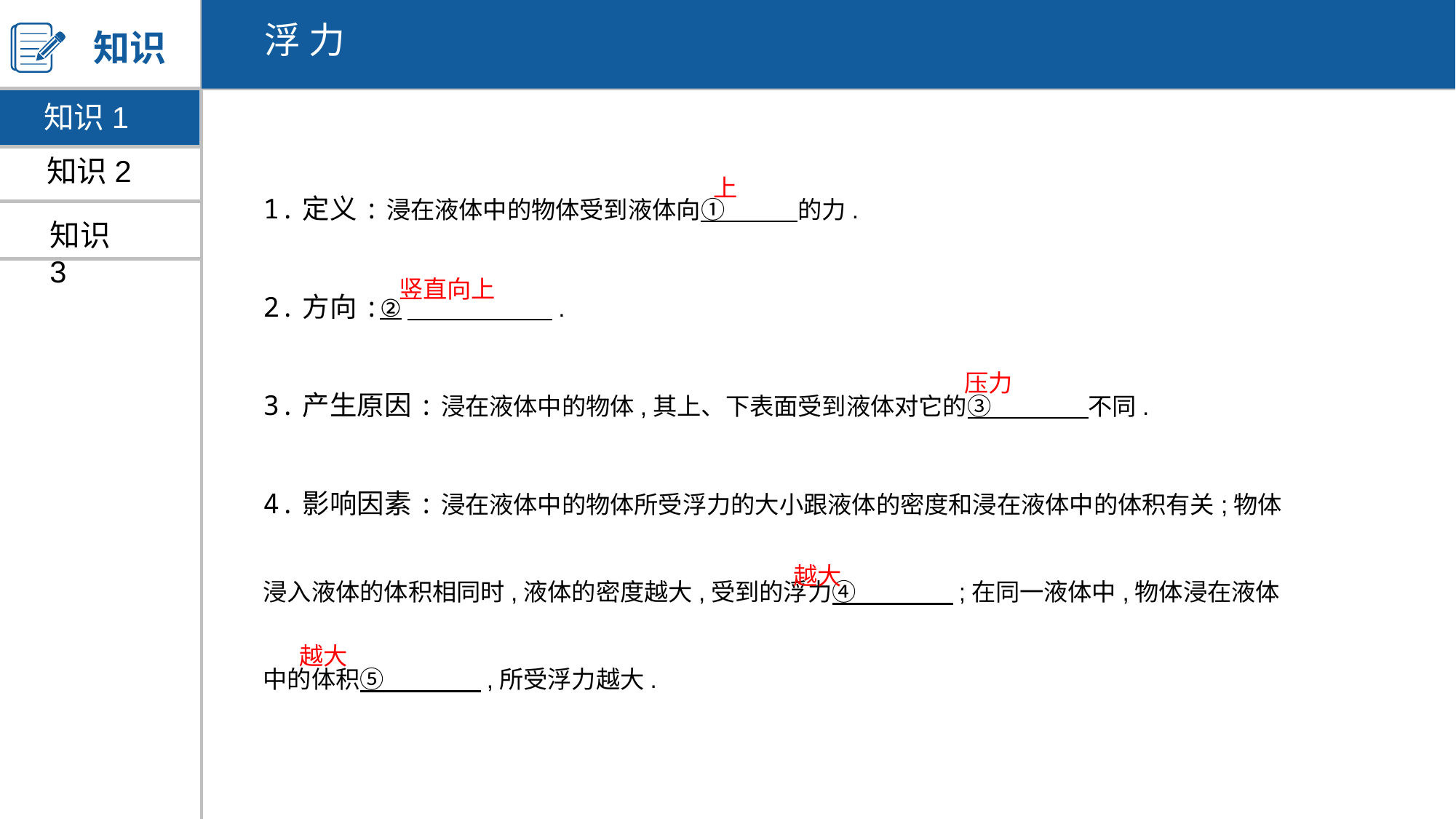

浮 力
知识

知识1
1.定义:浸在液体中的物体受到液体向①　　　的力.
2.方向:②　　　　　　.
3.产生原因:浸在液体中的物体,其上、下表面受到液体对它的③　　　　不同.
4.影响因素:浸在液体中的物体所受浮力的大小跟液体的密度和浸在液体中的体积有关;物体浸入液体的体积相同时,液体的密度越大,受到的浮力④　　　　;在同一液体中,物体浸在液体中的体积⑤　　　　,所受浮力越大.
知识2
上
知识3
竖直向上
压力
越大
越大